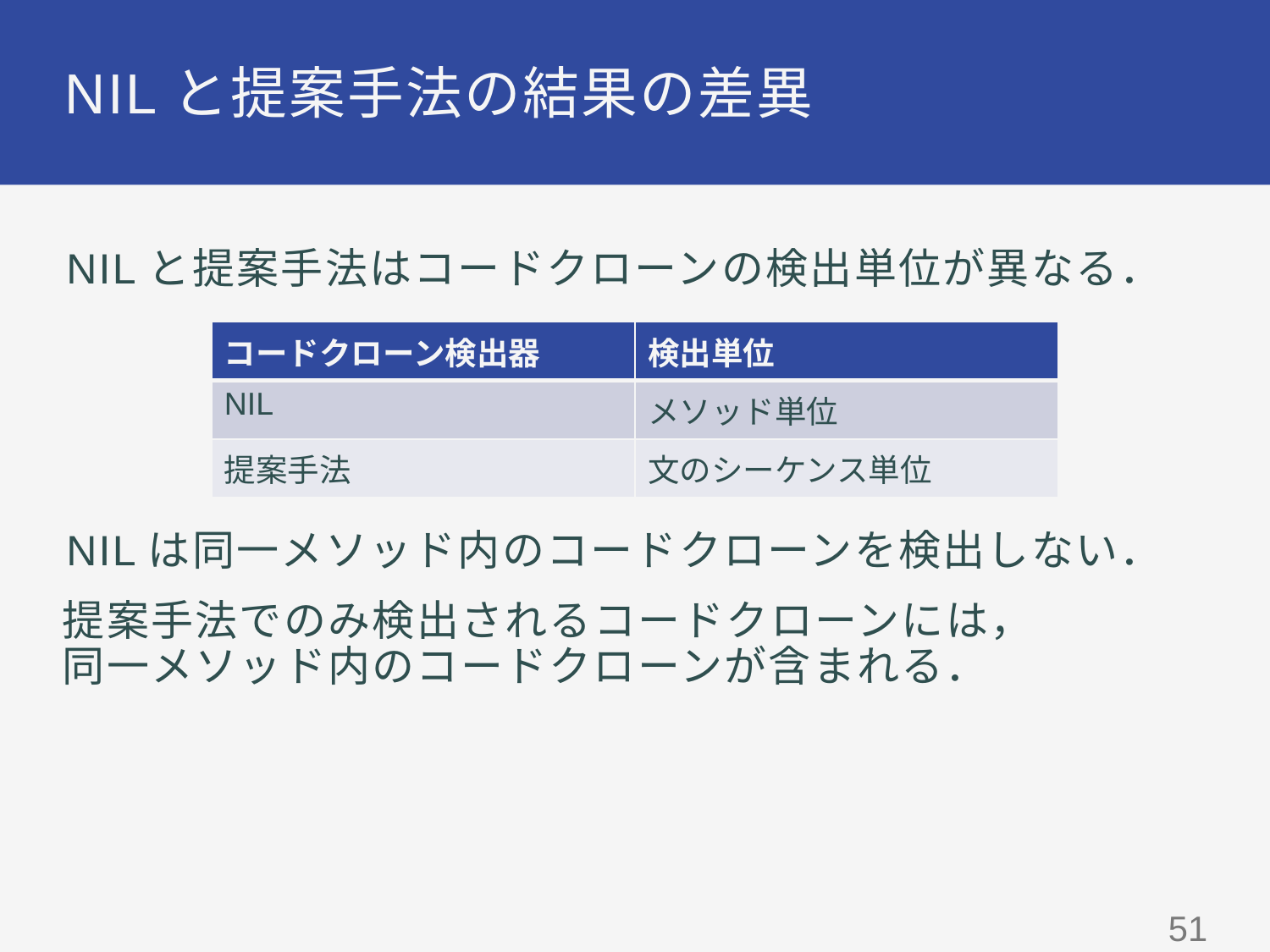

# NILと提案手法の結果の差異
NILと提案手法はコードクローンの検出単位が異なる．

NILは同一メソッド内のコードクローンを検出しない．
提案手法でのみ検出されるコードクローンには，
同一メソッド内のコードクローンが含まれる．

| コードクローン検出器 | 検出単位 |
| --- | --- |
| NIL | メソッド単位 |
| 提案手法 | 文のシーケンス単位 |
51